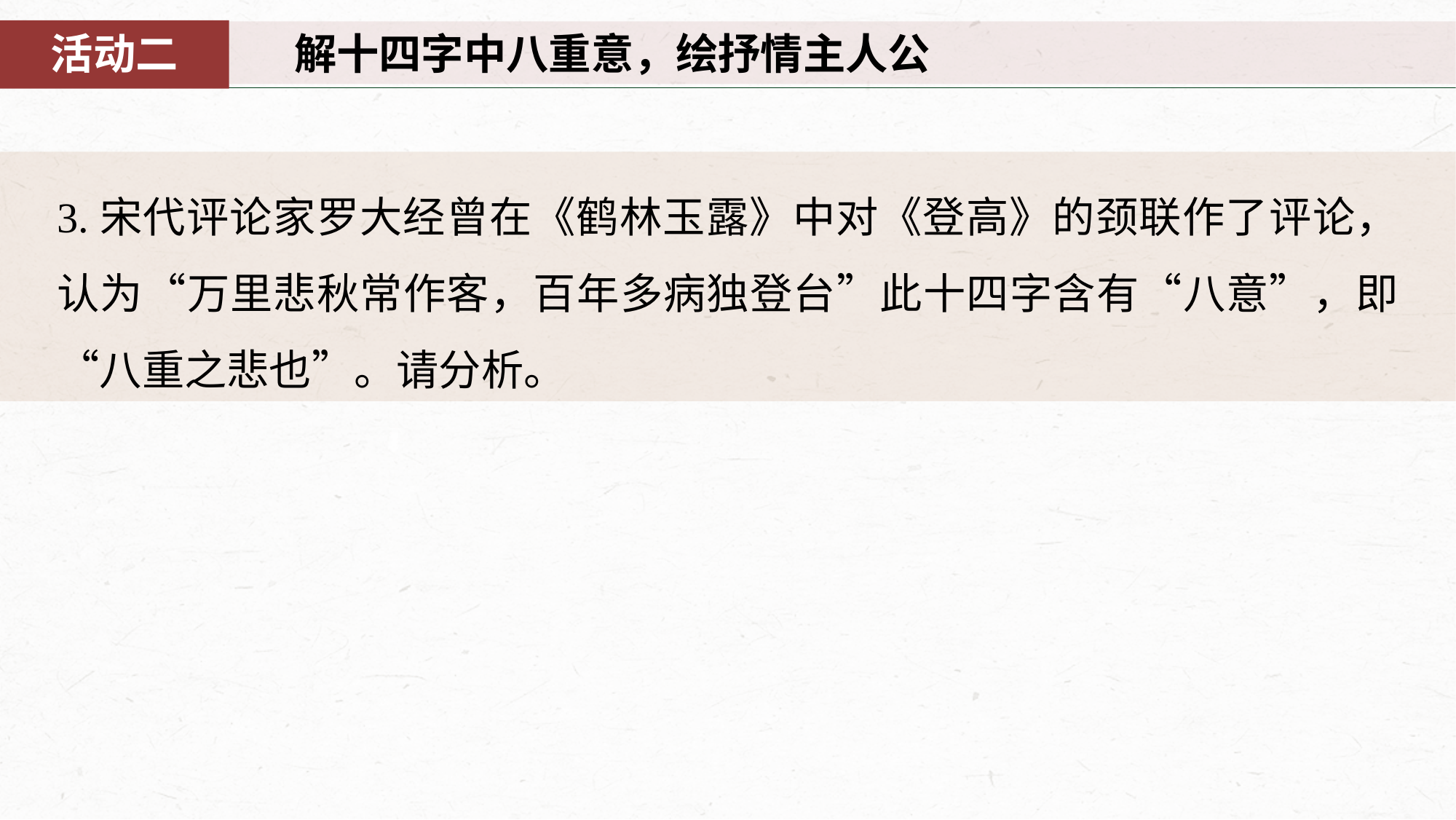

活动二
解十四字中八重意，绘抒情主人公

3.宋代评论家罗大经曾在《鹤林玉露》中对《登高》的颈联作了评论，认为“万里悲秋常作客，百年多病独登台”此十四字含有“八意”，即“八重之悲也”。请分析。